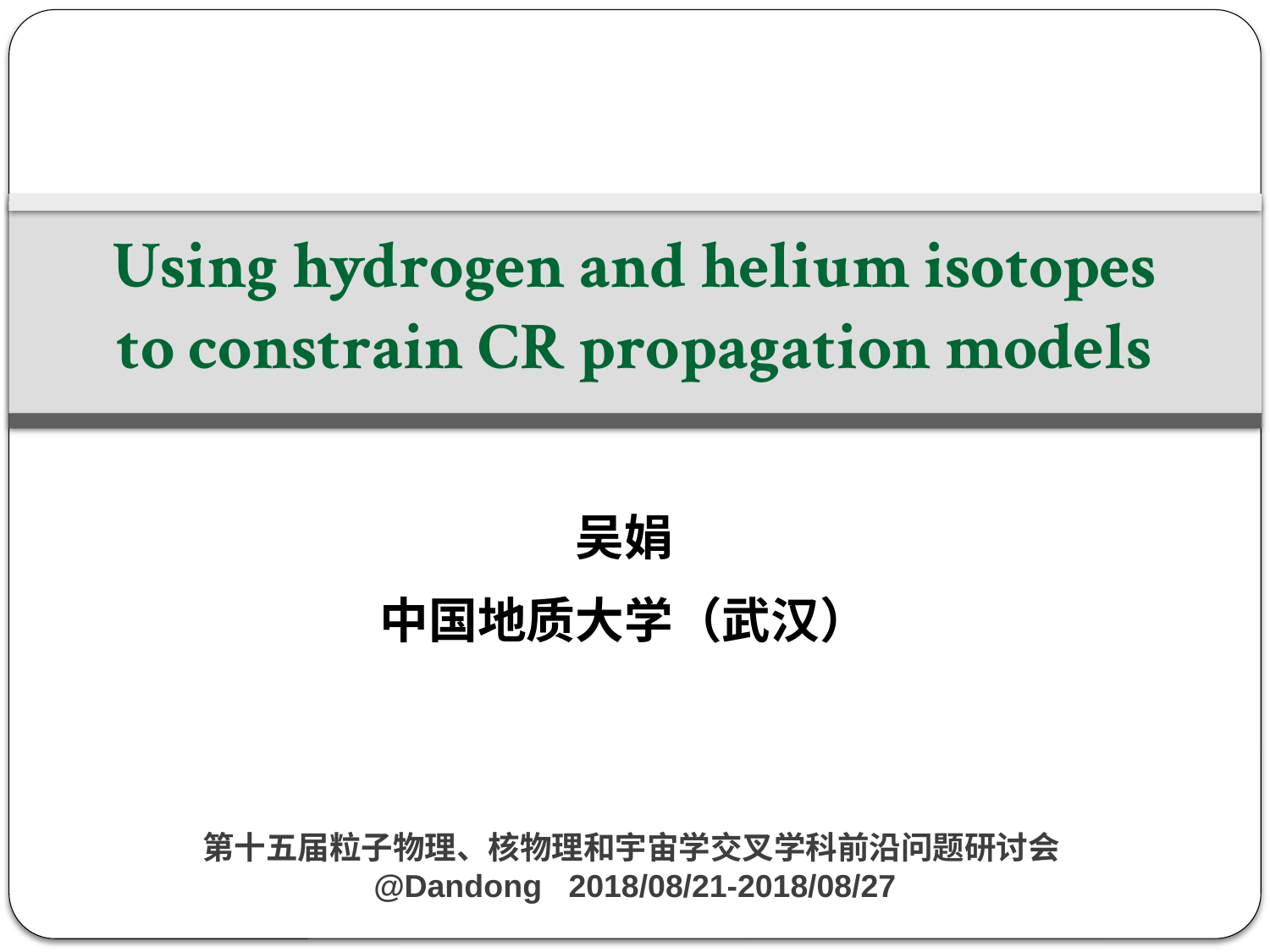

# Using hydrogen and helium isotopes to constrain CR propagation models
吴娟
中国地质大学（武汉）
第十五届粒子物理、核物理和宇宙学交叉学科前沿问题研讨会@Dandong   2018/08/21-2018/08/27